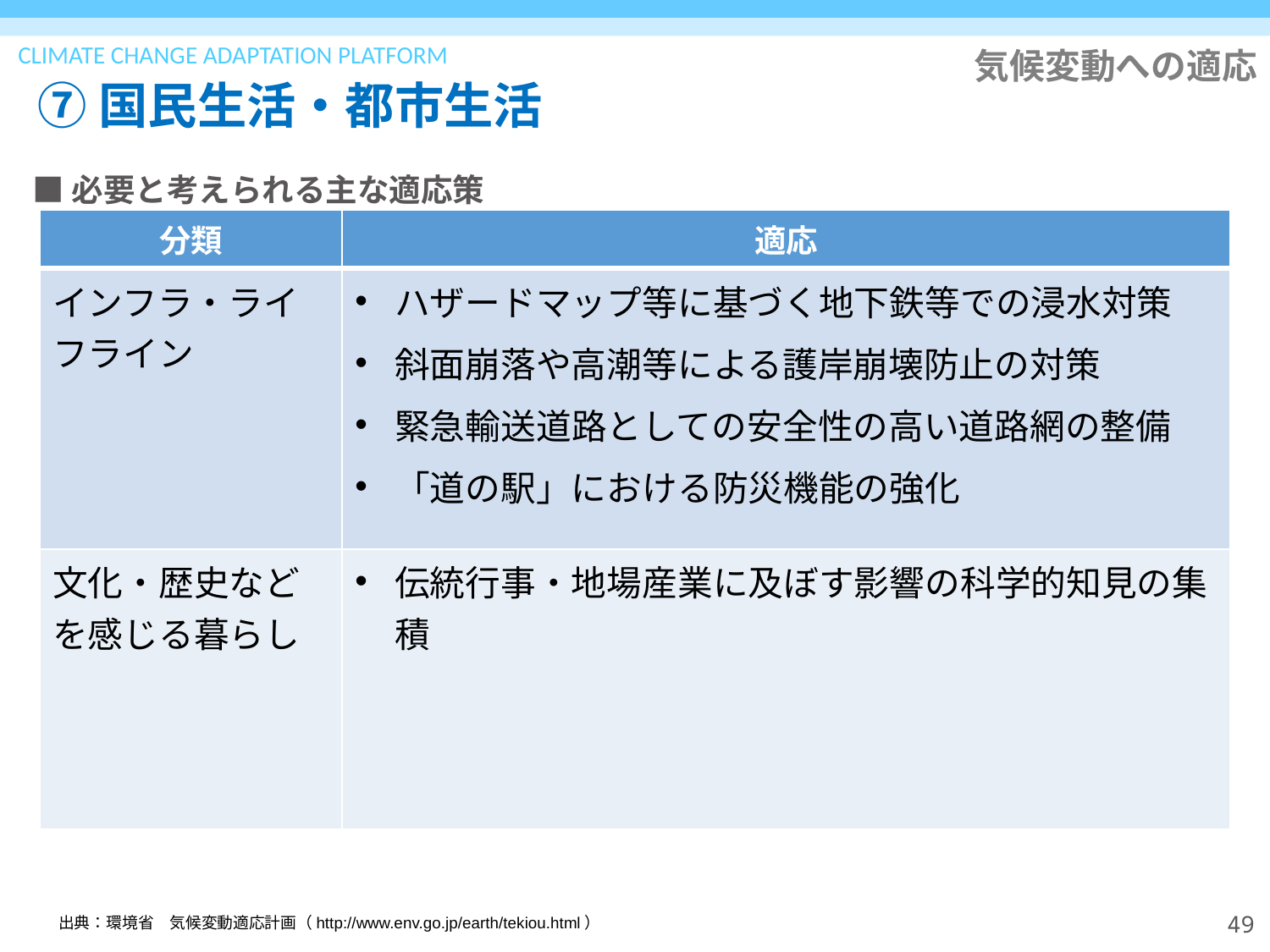

# ⑦国民生活・都市生活
気候変動への適応

■必要と考えられる主な適応策
| 分類 | 適応 |
| --- | --- |
| インフラ・ライフライン | ハザードマップ等に基づく地下鉄等での浸水対策 斜面崩落や高潮等による護岸崩壊防止の対策 緊急輸送道路としての安全性の高い道路網の整備 「道の駅」における防災機能の強化 |
| 文化・歴史などを感じる暮らし | 伝統行事・地場産業に及ぼす影響の科学的知見の集積 |
出典：環境省　気候変動適応計画（http://www.env.go.jp/earth/tekiou.html）
49